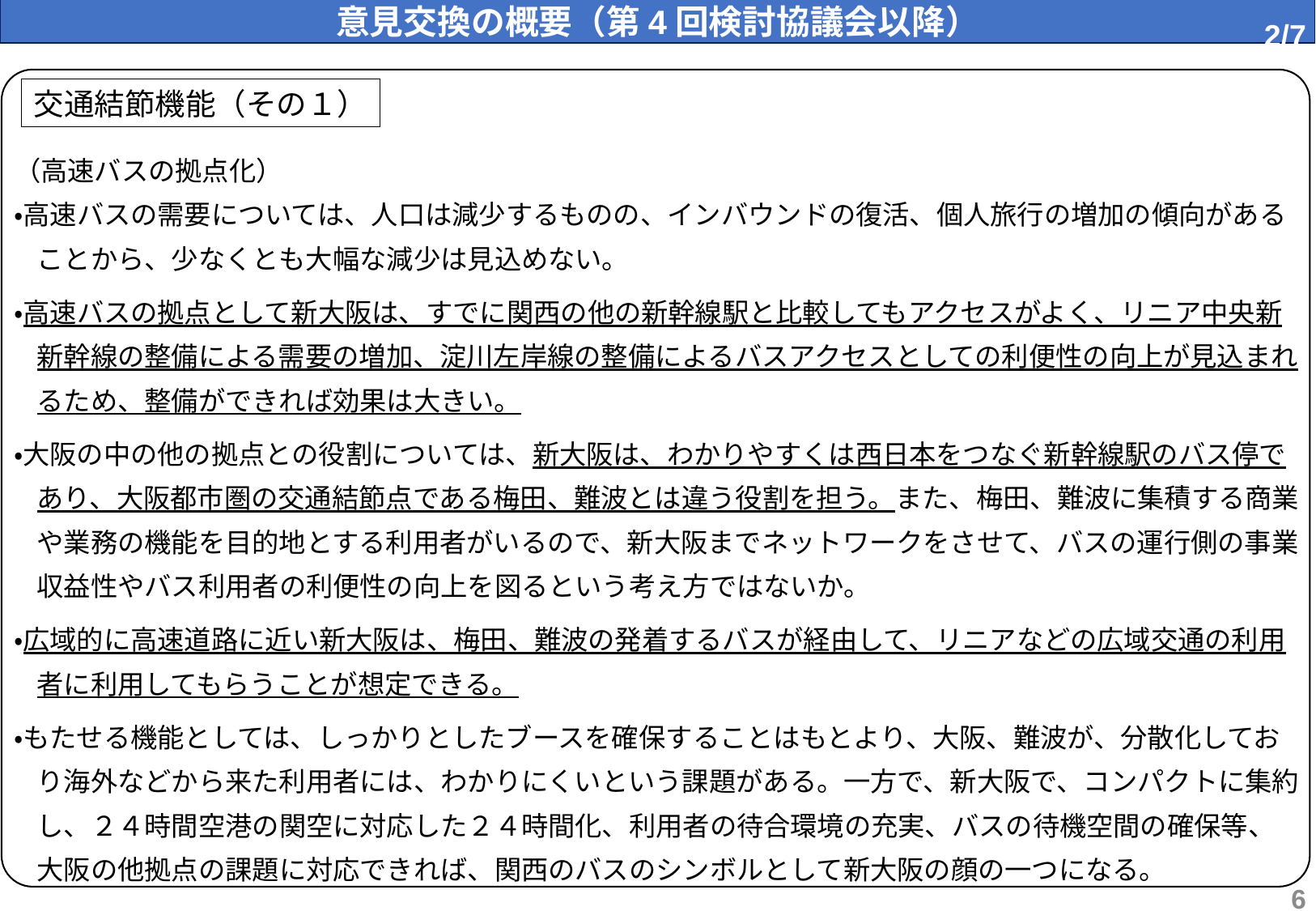

意見交換の概要（第4回検討協議会以降）
2/7

交通結節機能（その１）
（高速バスの拠点化）
・高速バスの需要については、人口は減少するものの、インバウンドの復活、個人旅行の増加の傾向があることから、少なくとも大幅な減少は見込めない。
・高速バスの拠点として新大阪は、すでに関西の他の新幹線駅と比較してもアクセスがよく、リニア中央新新幹線の整備による需要の増加、淀川左岸線の整備によるバスアクセスとしての利便性の向上が見込まれるため、整備ができれば効果は大きい。
・大阪の中の他の拠点との役割については、新大阪は、わかりやすくは西日本をつなぐ新幹線駅のバス停であり、大阪都市圏の交通結節点である梅田、難波とは違う役割を担う。また、梅田、難波に集積する商業や業務の機能を目的地とする利用者がいるので、新大阪までネットワークをさせて、バスの運行側の事業収益性やバス利用者の利便性の向上を図るという考え方ではないか。
・広域的に高速道路に近い新大阪は、梅田、難波の発着するバスが経由して、リニアなどの広域交通の利用者に利用してもらうことが想定できる。
・もたせる機能としては、しっかりとしたブースを確保することはもとより、大阪、難波が、分散化しており海外などから来た利用者には、わかりにくいという課題がある。一方で、新大阪で、コンパクトに集約し、２４時間空港の関空に対応した２４時間化、利用者の待合環境の充実、バスの待機空間の確保等、大阪の他拠点の課題に対応できれば、関西のバスのシンボルとして新大阪の顔の一つになる。

6